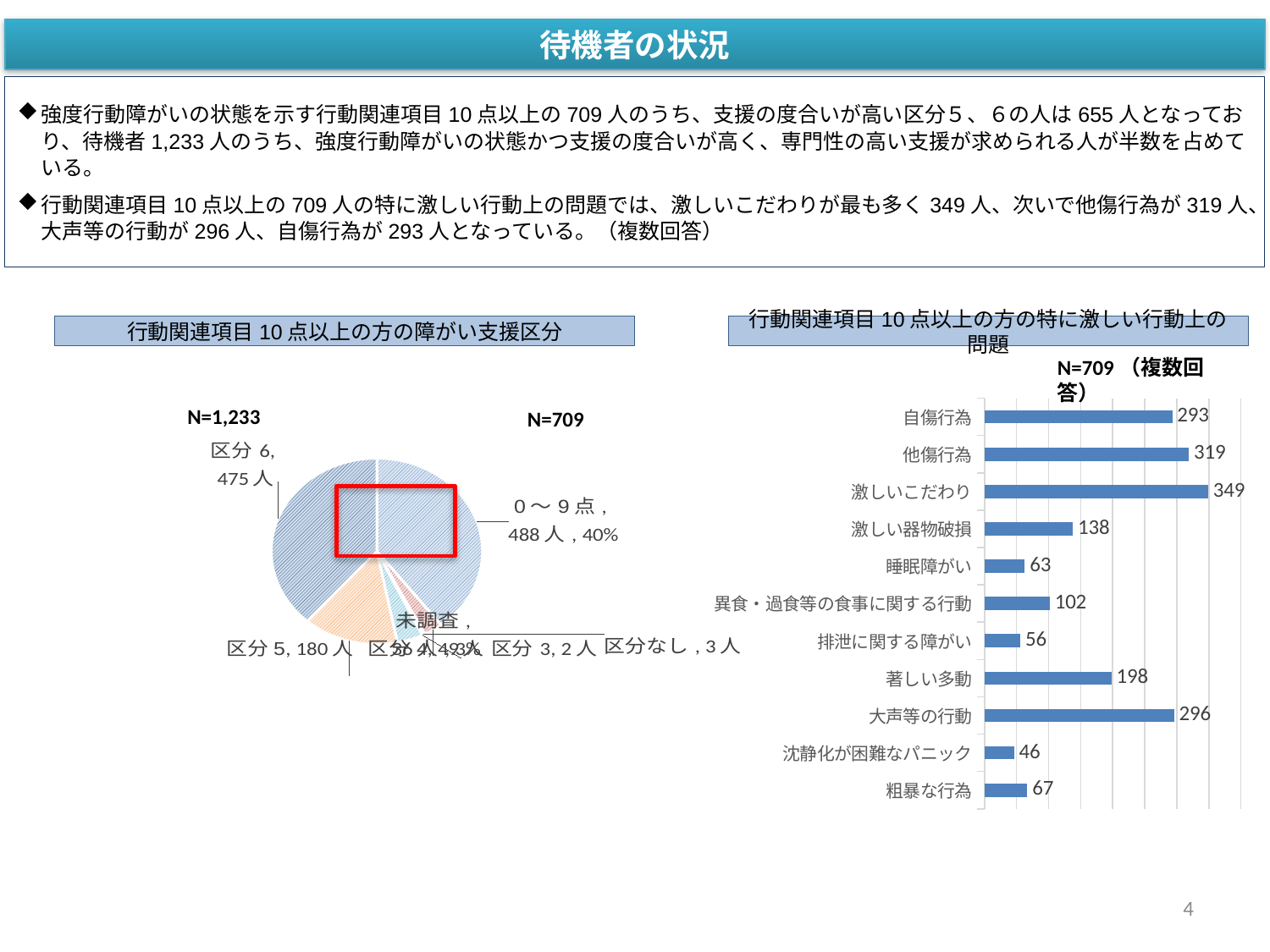

待機者の状況
強度行動障がいの状態を示す行動関連項目10点以上の709人のうち、支援の度合いが高い区分５、６の人は655人となっており、待機者1,233人のうち、強度行動障がいの状態かつ支援の度合いが高く、専門性の高い支援が求められる人が半数を占めている。
行動関連項目10点以上の709人の特に激しい行動上の問題では、激しいこだわりが最も多く349人、次いで他傷行為が319人、大声等の行動が296人、自傷行為が293人となっている。（複数回答）
行動関連項目10点以上の方の障がい支援区分
行動関連項目10点以上の方の特に激しい行動上の問題
N=709（複数回答）

### Chart

| Category | 系列 1 |
|---|---|
| 粗暴な行為 | 67.0 |
| 沈静化が困難なパニック | 46.0 |
| 大声等の行動 | 296.0 |
| 著しい多動 | 198.0 |
| 排泄に関する障がい | 56.0 |
| 異食・過食等の食事に関する行動 | 102.0 |
| 睡眠障がい | 63.0 |
| 激しい器物破損 | 138.0 |
| 激しいこだわり | 349.0 |
| 他傷行為 | 319.0 |
| 自傷行為 | 293.0 |
N=1,233
N=709

[unsupported chart]

4